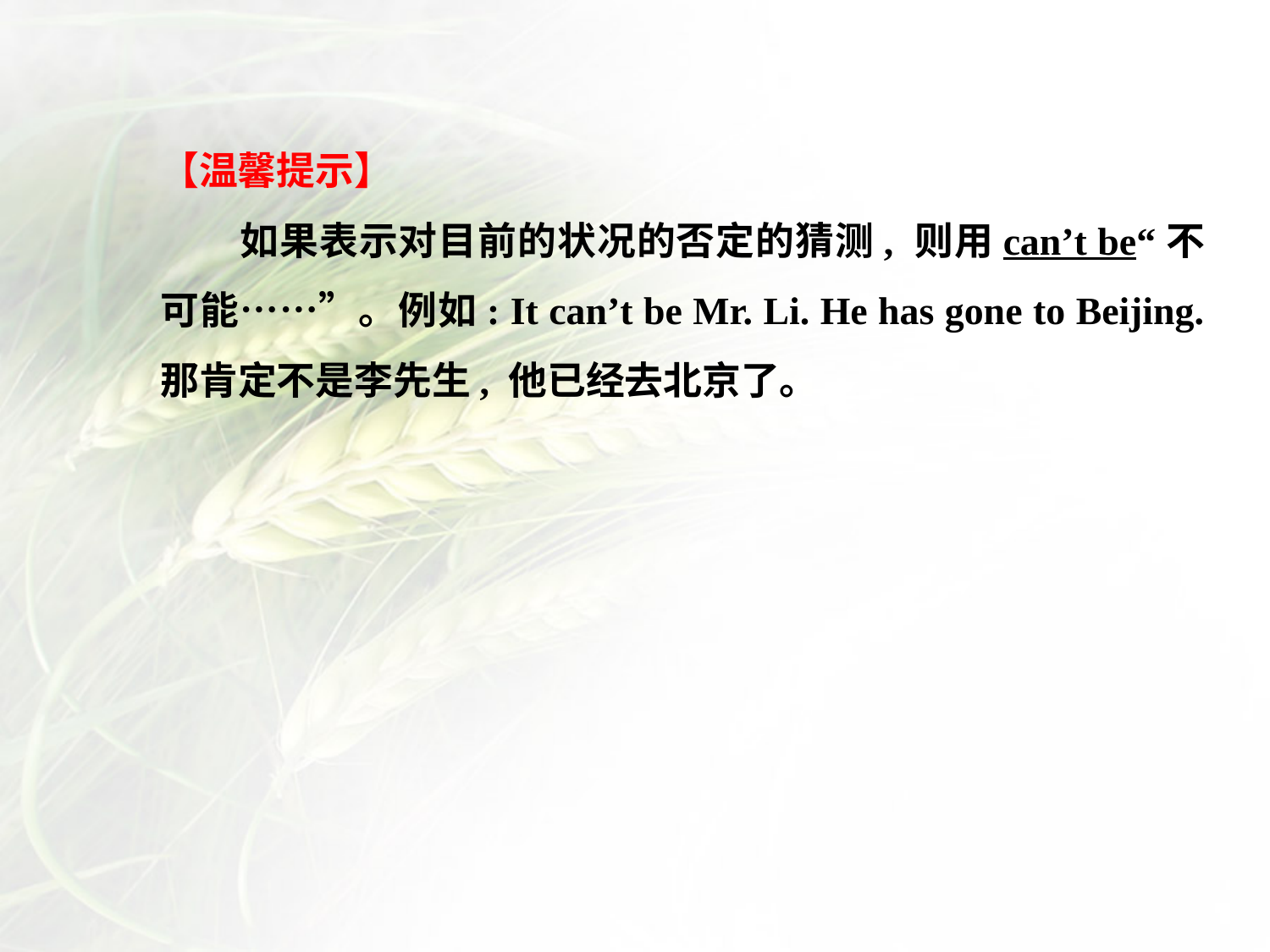

【温馨提示】
　　如果表示对目前的状况的否定的猜测, 则用can’t be“不可能……”。例如: It can’t be Mr. Li. He has gone to Beijing. 那肯定不是李先生, 他已经去北京了。